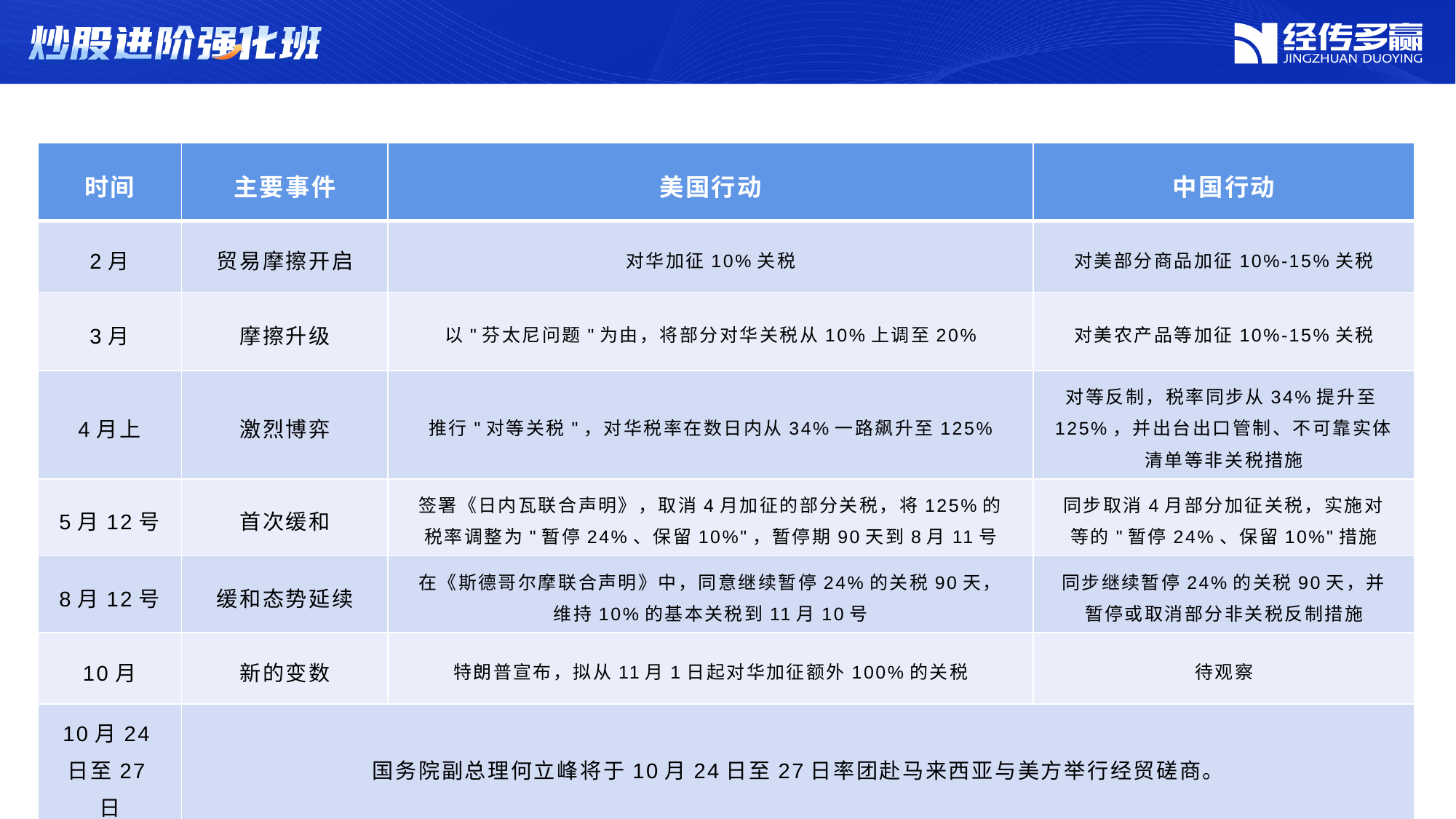

| 时间 | 主要事件 | 美国行动 | 中国行动 |
| --- | --- | --- | --- |
| 2月 | 贸易摩擦开启 | 对华加征10%关税 | 对美部分商品加征10%-15%关税 |
| 3月 | 摩擦升级 | 以"芬太尼问题"为由，将部分对华关税从10%上调至20% | 对美农产品等加征10%-15%关税 |
| 4月上 | 激烈博弈 | 推行"对等关税"，对华税率在数日内从34%一路飙升至125% | 对等反制，税率同步从34%提升至125%，并出台出口管制、不可靠实体清单等非关税措施 |
| 5月12号 | 首次缓和 | 签署《日内瓦联合声明》，取消4月加征的部分关税，将125%的税率调整为"暂停24%、保留10%"，暂停期90天到8月11号 | 同步取消4月部分加征关税，实施对等的"暂停24%、保留10%"措施 |
| 8月12号 | 缓和态势延续 | 在《斯德哥尔摩联合声明》中，同意继续暂停24%的关税90天，维持10%的基本关税到11月10号 | 同步继续暂停24%的关税90天，并暂停或取消部分非关税反制措施 |
| 10月 | 新的变数 | 特朗普宣布，拟从11月1日起对华加征额外100%的关税 | 待观察 |
| 10月24日至27日 | 国务院副总理何立峰将于10月24日至27日率团赴马来西亚与美方举行经贸磋商。 |  |  |